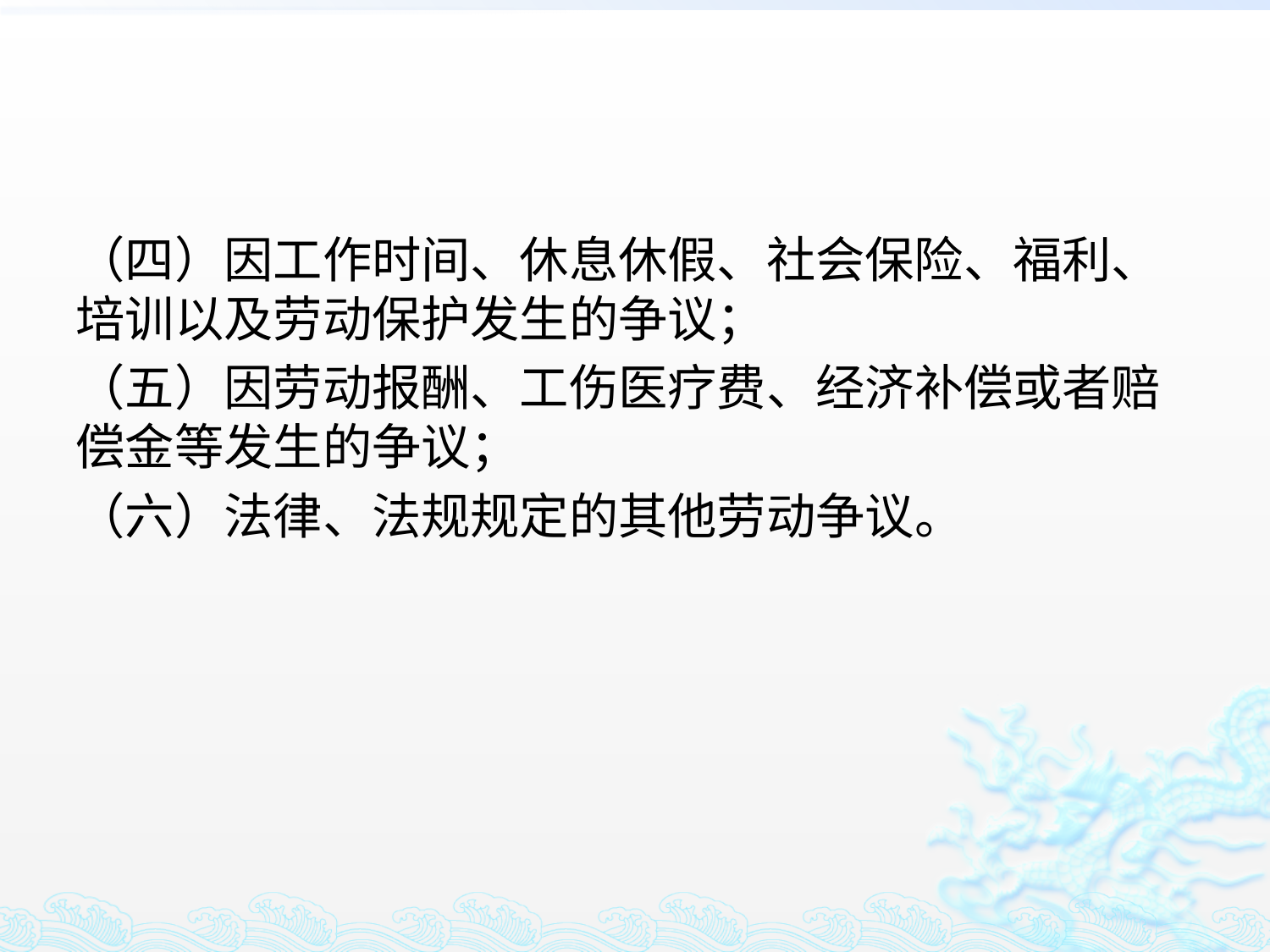

#
（四）因工作时间、休息休假、社会保险、福利、培训以及劳动保护发生的争议；
（五）因劳动报酬、工伤医疗费、经济补偿或者赔偿金等发生的争议；
（六）法律、法规规定的其他劳动争议。